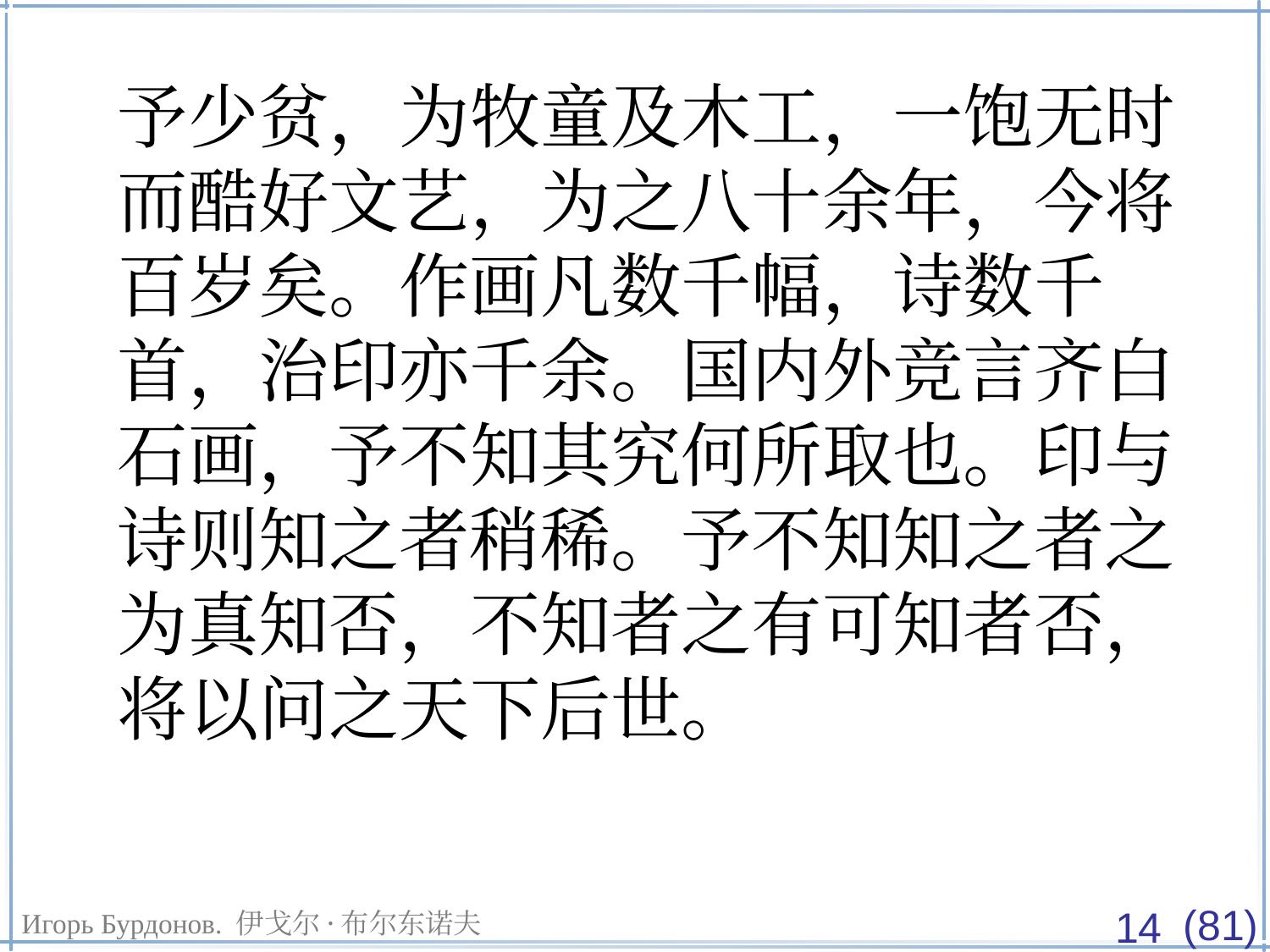

予少贫，为牧童及木工，一饱无时而酷好文艺，为之八十余年，今将百岁矣。作画凡数千幅，诗数千首，治印亦千余。国内外竞言齐白石画，予不知其究何所取也。印与诗则知之者稍稀。予不知知之者之为真知否，不知者之有可知者否，将以问之天下后世。
14
(81)
Игорь Бурдонов. 伊戈尔·布尔东诺夫